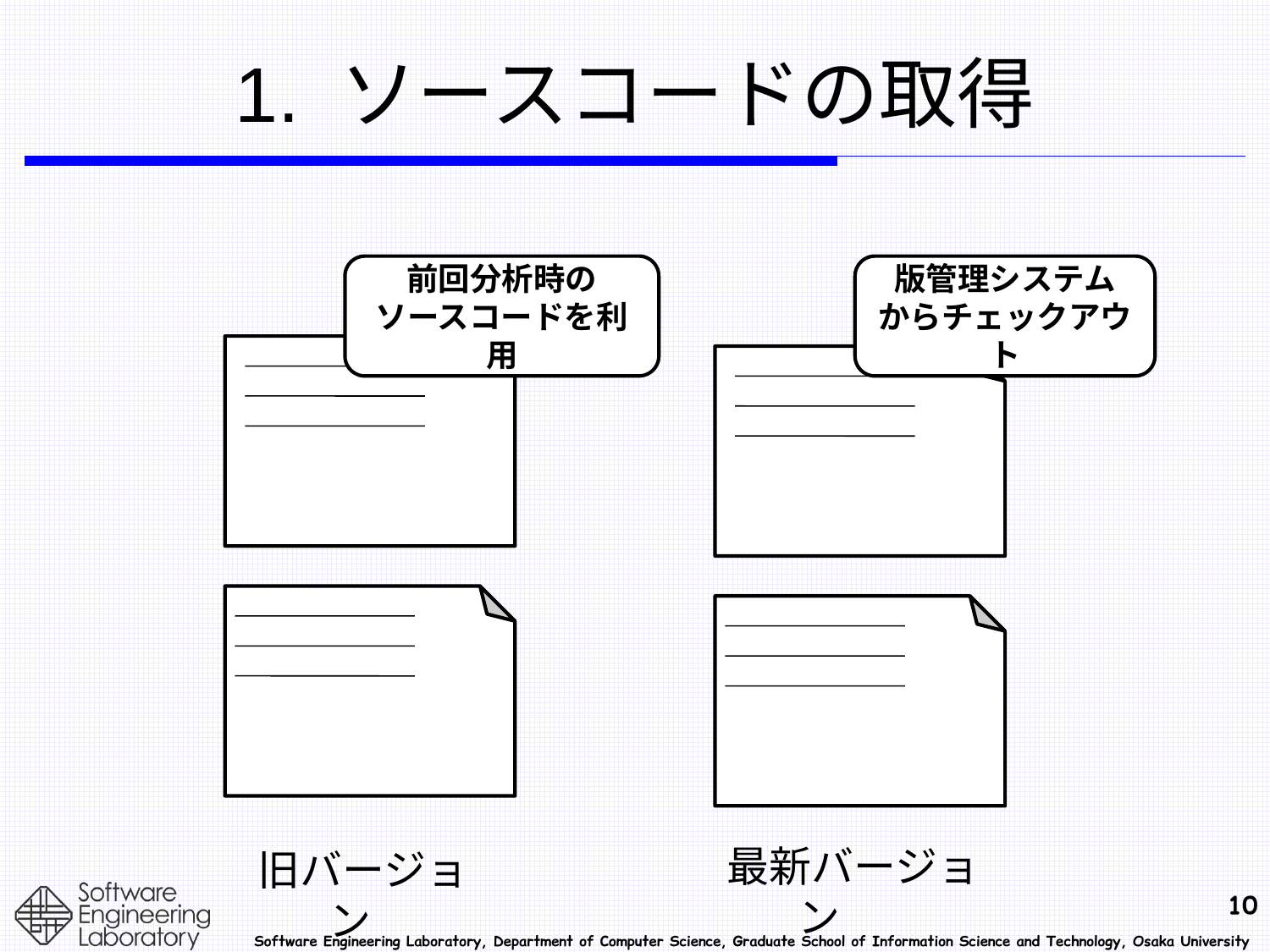

# 1. ソースコードの取得
前回分析時の
ソースコードを利用
版管理システム
からチェックアウト

最新バージョン
旧バージョン